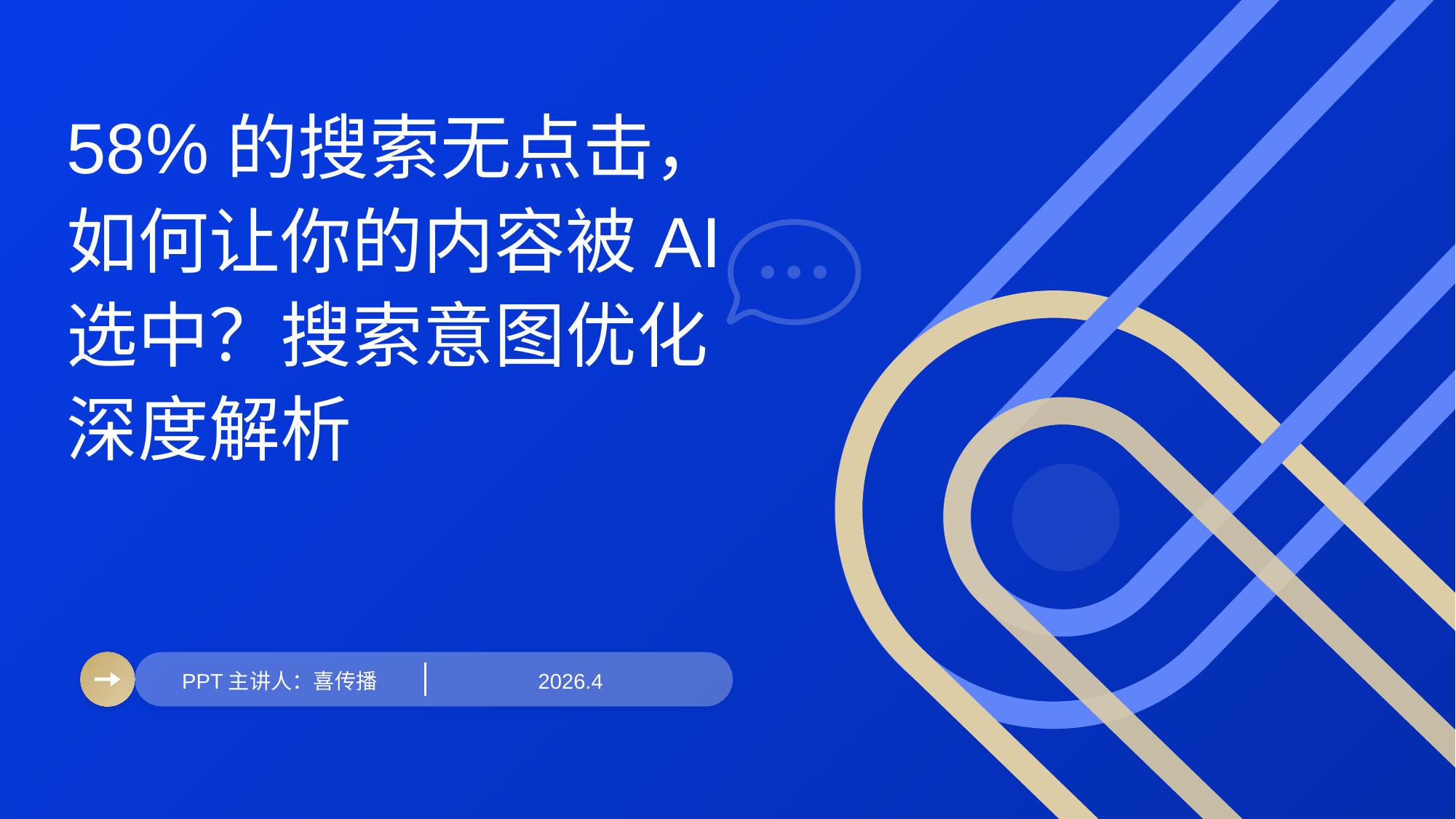

58%的搜索无点击，如何让你的内容被AI选中？搜索意图优化深度解析

PPT主讲人：喜传播
2026.4